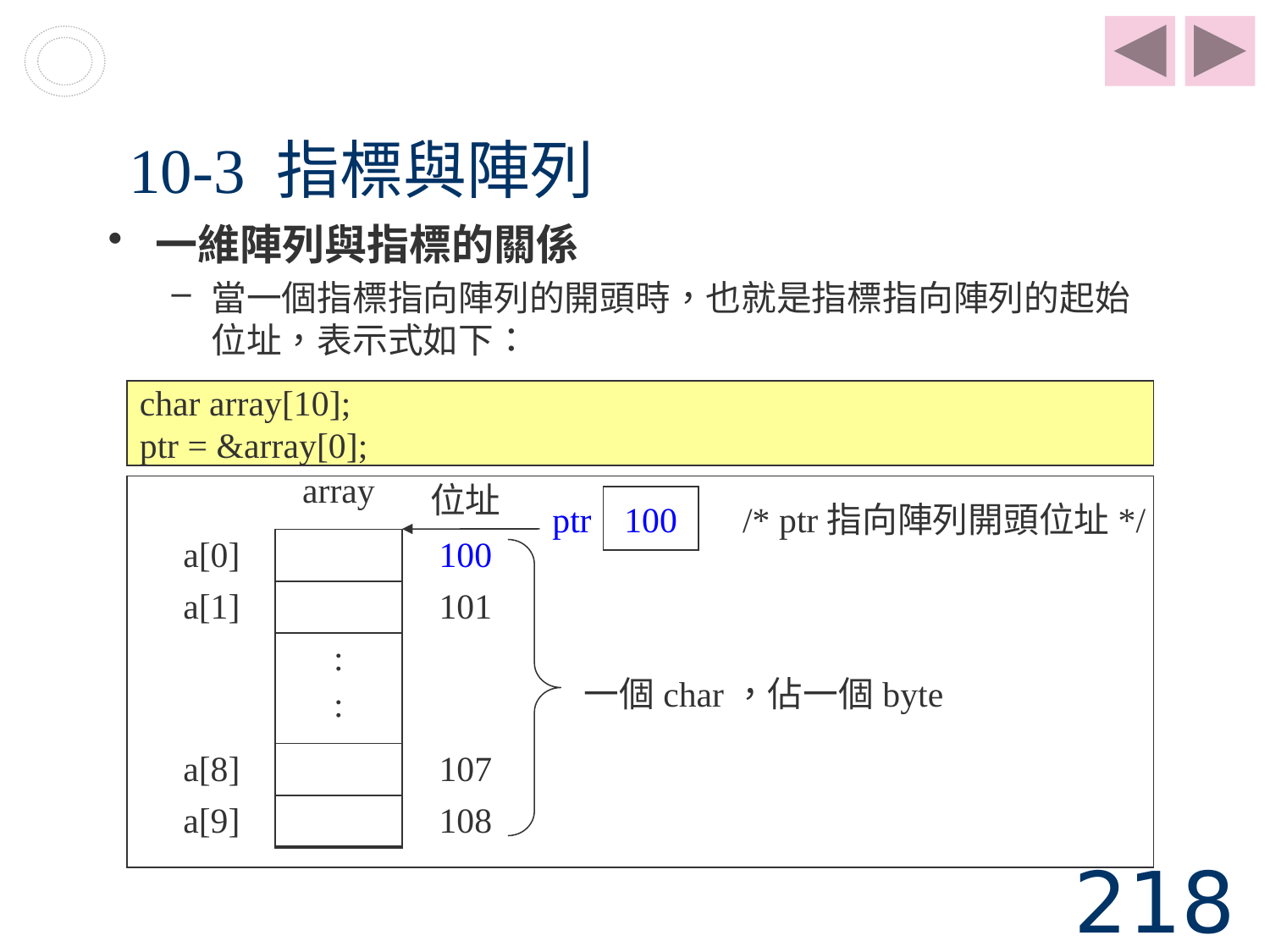

# 10-3 指標與陣列
一維陣列與指標的關係
當一個指標指向陣列的開頭時，也就是指標指向陣列的起始位址，表示式如下：
char array[10];
ptr = &array[0];
ptr                 /* ptr指向陣列開頭位址*/
|  | array | 位址 |
| --- | --- | --- |
| a[0] |  | 100 |
| a[1] |  | 101 |
|  | : : |  |
| a[8] |  | 107 |
| a[9] |  | 108 |

100

一個char，佔一個byte
218